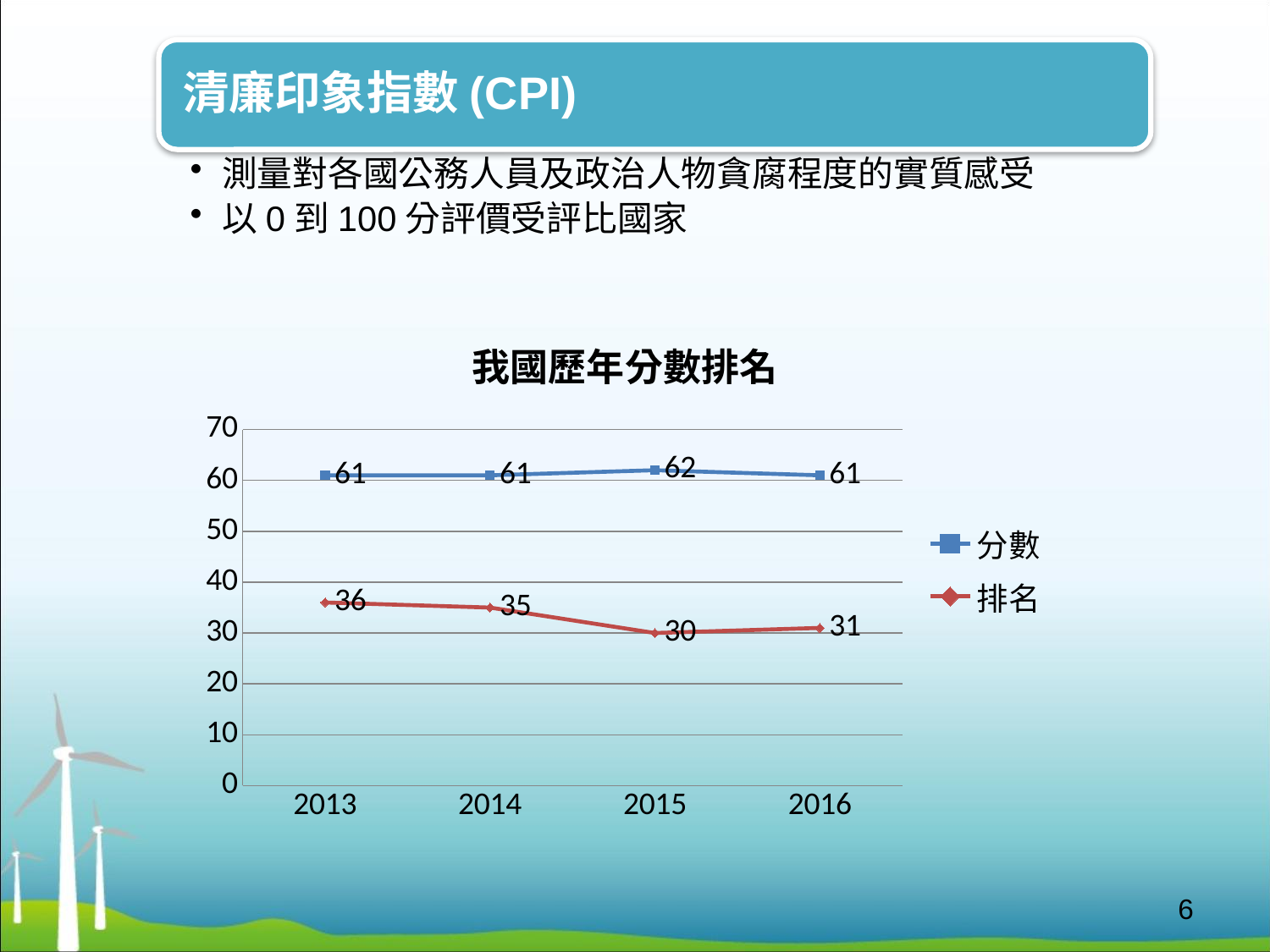

清廉印象指數(CPI)
測量對各國公務人員及政治人物貪腐程度的實質感受
以0到100分評價受評比國家

### Chart: 我國歷年分數排名

| Category | 分數 | 排名 |
|---|---|---|
| 2013 | 61.0 | 36.0 |
| 2014 | 61.0 | 35.0 |
| 2015 | 62.0 | 30.0 |
| 2016 | 61.0 | 31.0 |
6